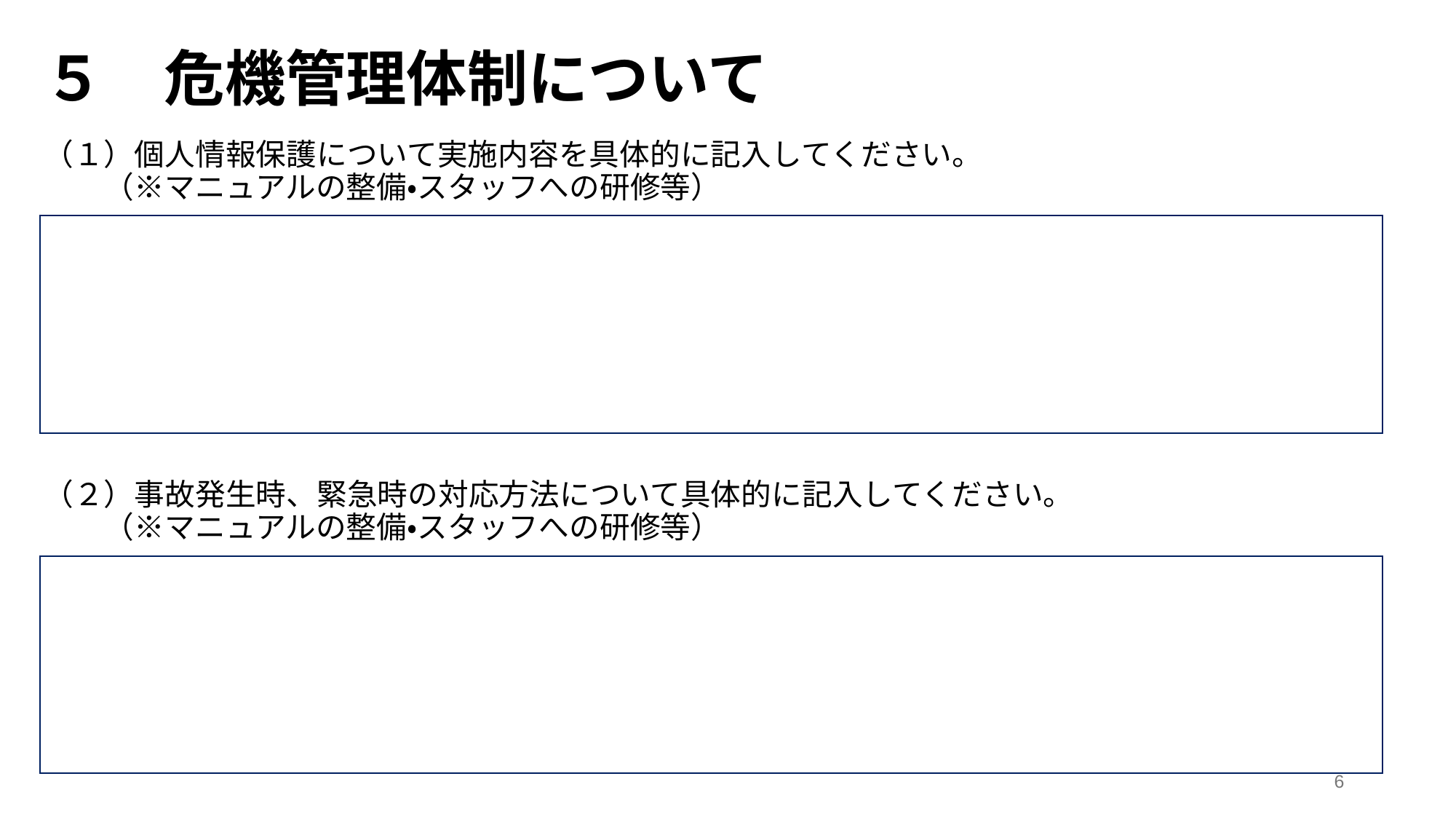

５　危機管理体制について
# （１）個人情報保護について実施内容を具体的に記入してください。 　　（※マニュアルの整備・スタッフへの研修等）

（２）事故発生時、緊急時の対応方法について具体的に記入してください。
　　（※マニュアルの整備・スタッフへの研修等）

6